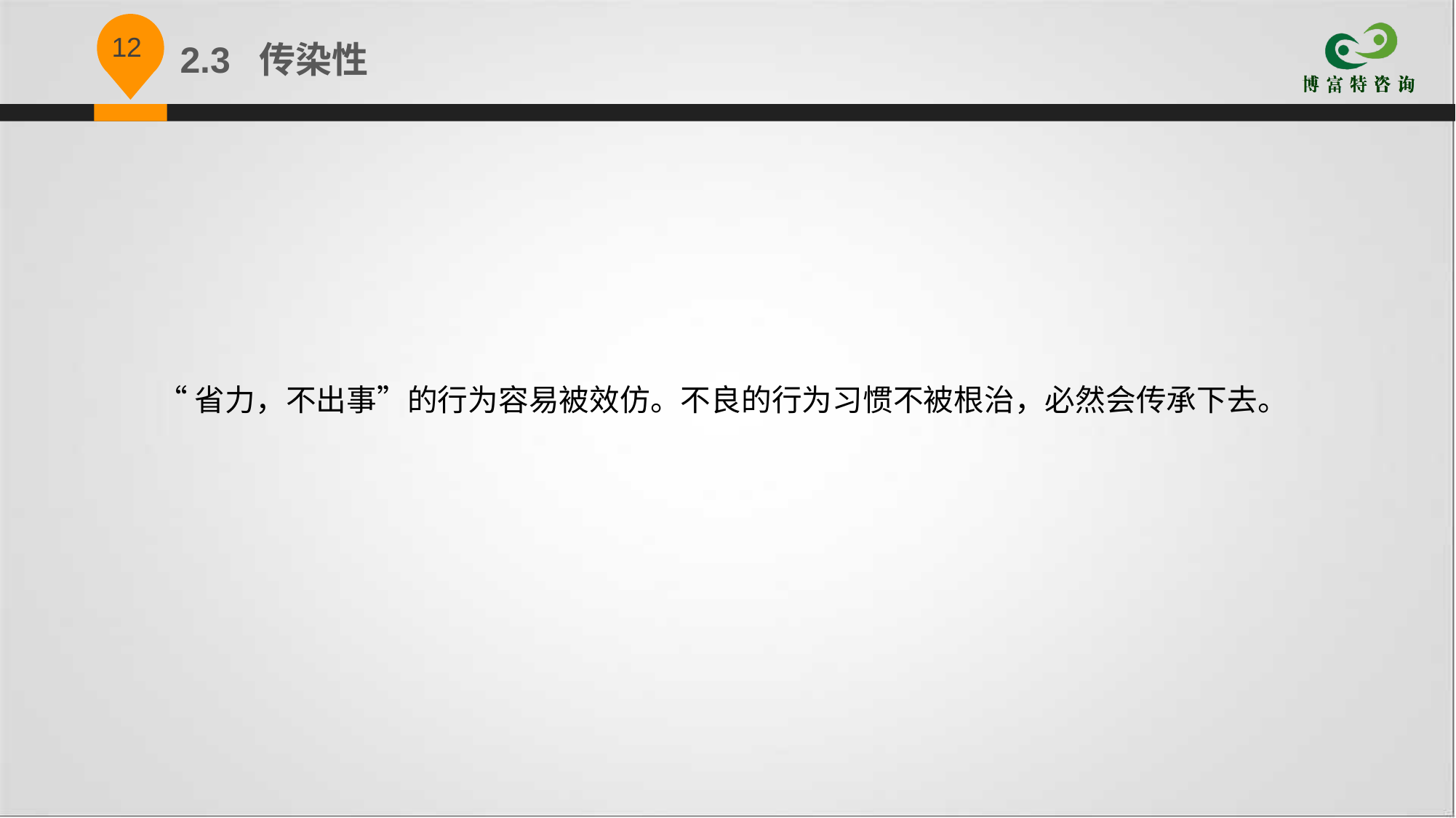

2.3  传染性
“省力，不出事”的行为容易被效仿。不良的行为习惯不被根治，必然会传承下去。